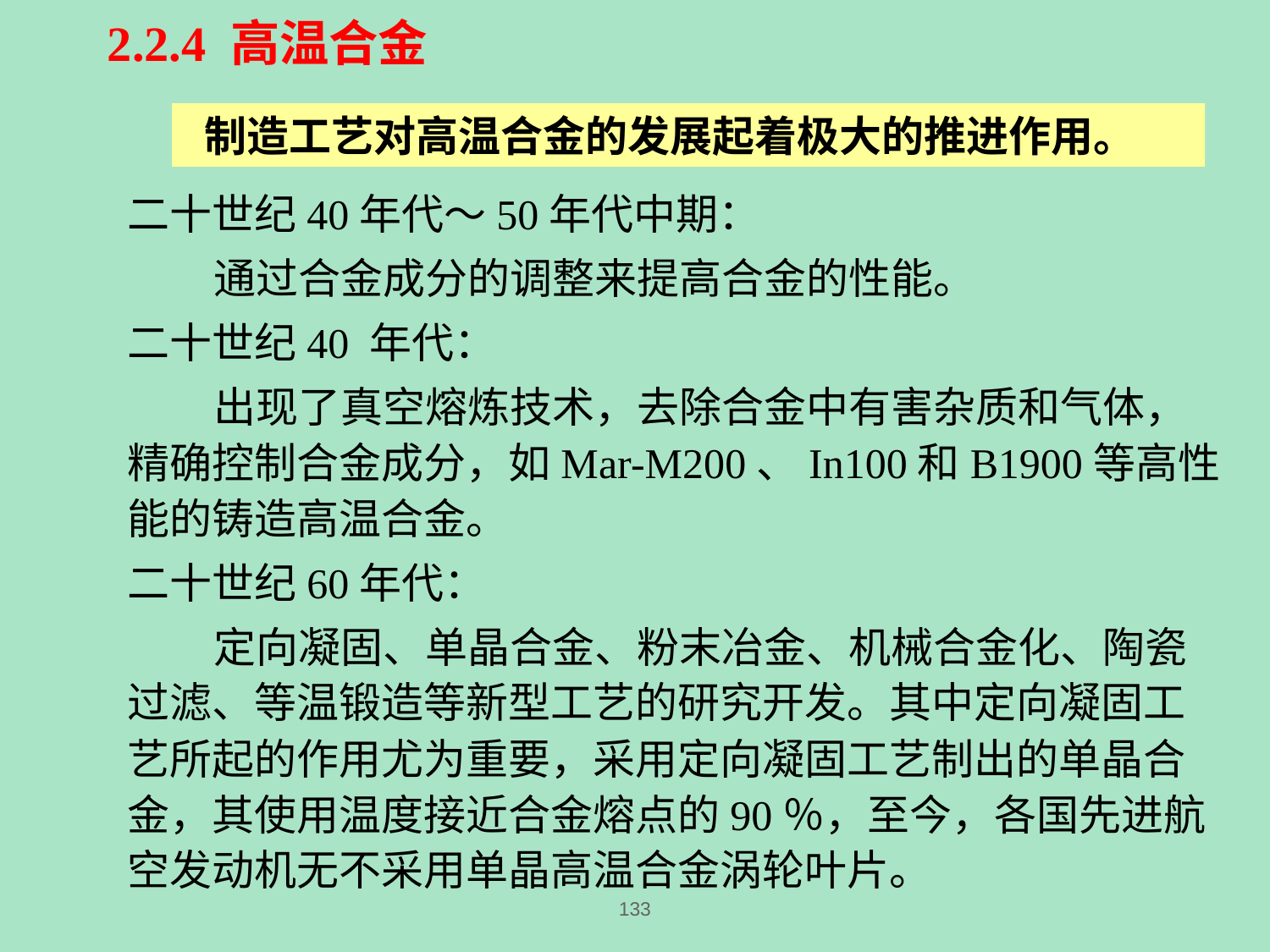

2.2.4 高温合金
 制造工艺对高温合金的发展起着极大的推进作用。
二十世纪40年代～50年代中期：
        通过合金成分的调整来提高合金的性能。
二十世纪40 年代：
        出现了真空熔炼技术，去除合金中有害杂质和气体，精确控制合金成分，如Mar-M200、In100和B1900等高性能的铸造高温合金。
二十世纪60年代：
        定向凝固、单晶合金、粉末冶金、机械合金化、陶瓷过滤、等温锻造等新型工艺的研究开发。其中定向凝固工艺所起的作用尤为重要，采用定向凝固工艺制出的单晶合金，其使用温度接近合金熔点的90％，至今，各国先进航空发动机无不采用单晶高温合金涡轮叶片。
133